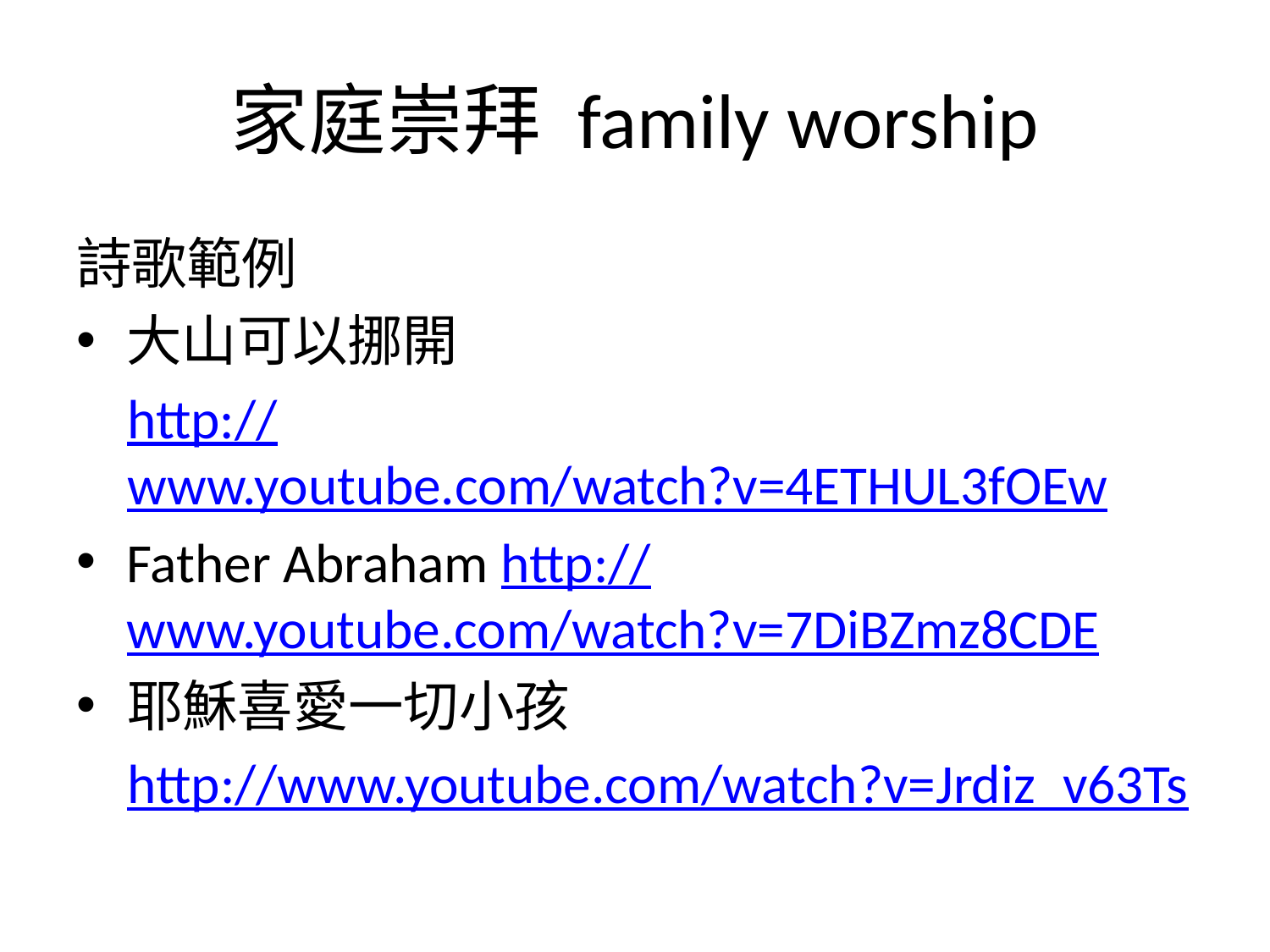

# 家庭崇拜 family worship
詩歌範例
大山可以挪開
http://www.youtube.com/watch?v=4ETHUL3fOEw
Father Abraham http://www.youtube.com/watch?v=7DiBZmz8CDE
耶穌喜愛一切小孩
http://www.youtube.com/watch?v=Jrdiz_v63Ts